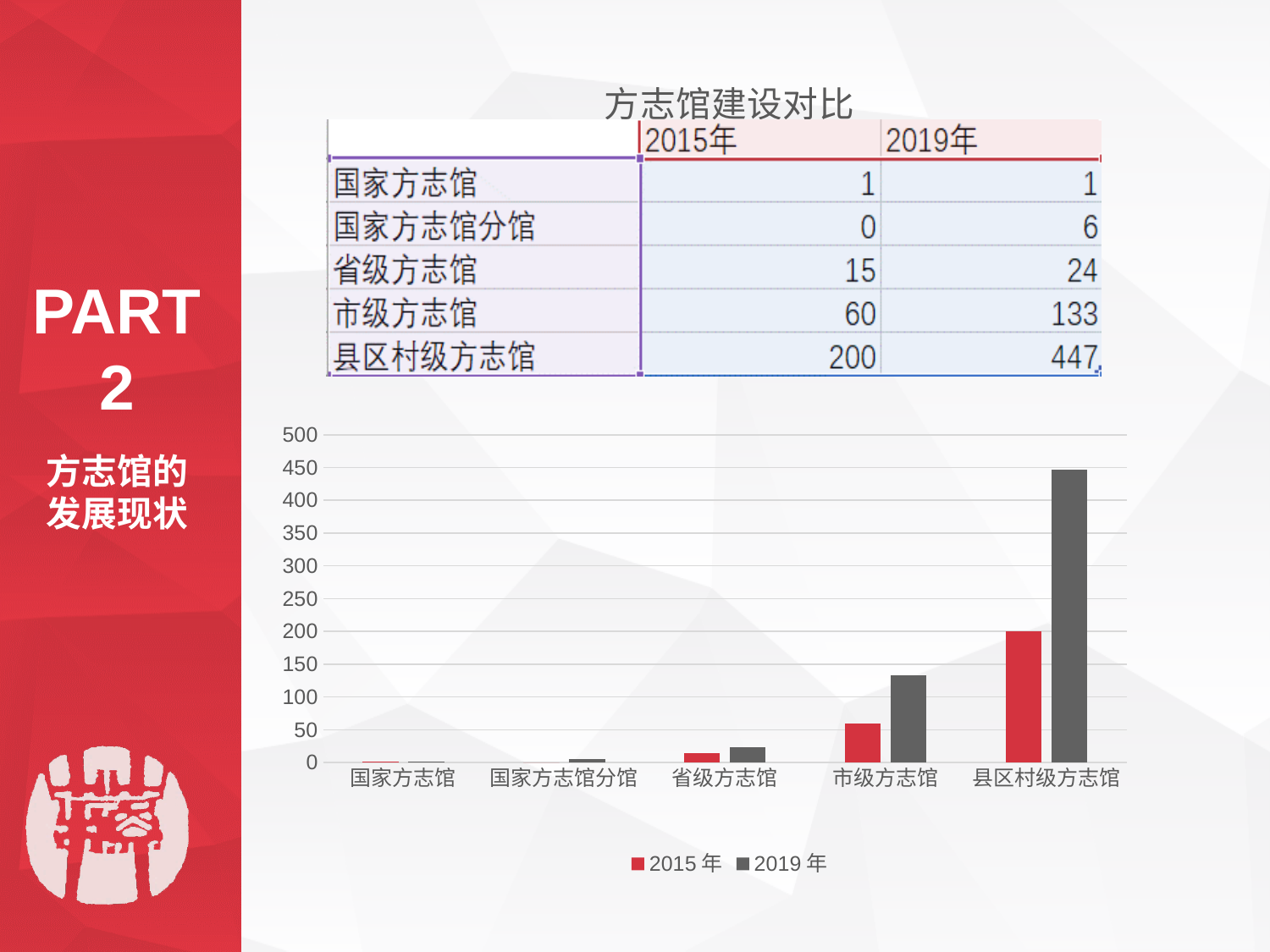

### Chart: 方志馆建设对比

| Category | 2015年 | 2019年 |
|---|---|---|
| 国家方志馆 | 1.0 | 1.0 |
| 国家方志馆分馆 | 0.0 | 6.0 |
| 省级方志馆 | 15.0 | 24.0 |
| 市级方志馆 | 60.0 | 133.0 |
| 县区村级方志馆 | 200.0 | 447.0 |
PART 2
方志馆的发展现状